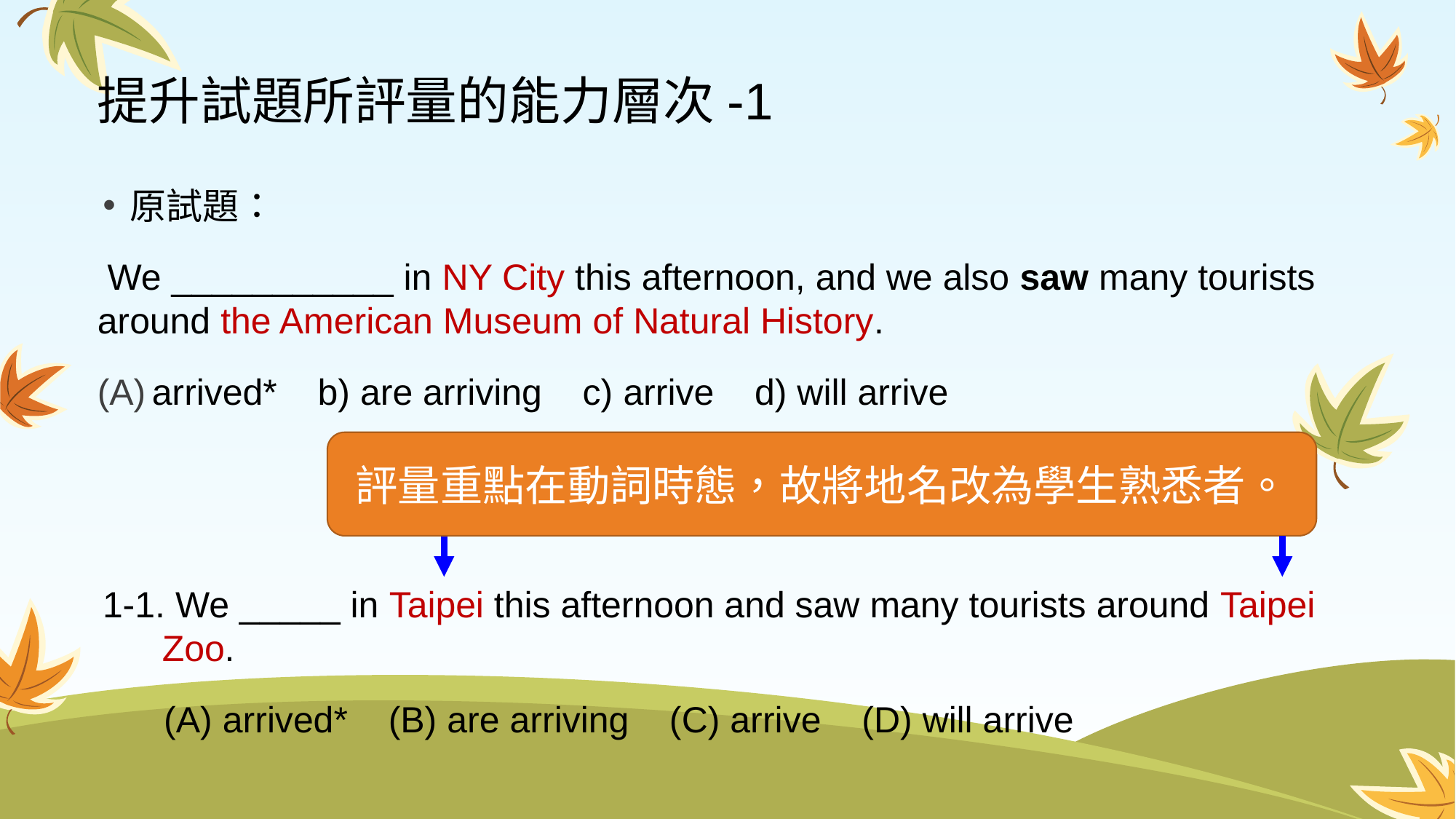

# 提升試題所評量的能力層次-1
原試題：
 We ___________ in NY City this afternoon, and we also saw many tourists around the American Museum of Natural History.
arrived*    b) are arriving    c) arrive    d) will arrive

1-1. We _____ in Taipei this afternoon and saw many tourists around Taipei Zoo.
      (A) arrived*    (B) are arriving    (C) arrive    (D) will arrive

評量重點在動詞時態，故將地名改為學生熟悉者。